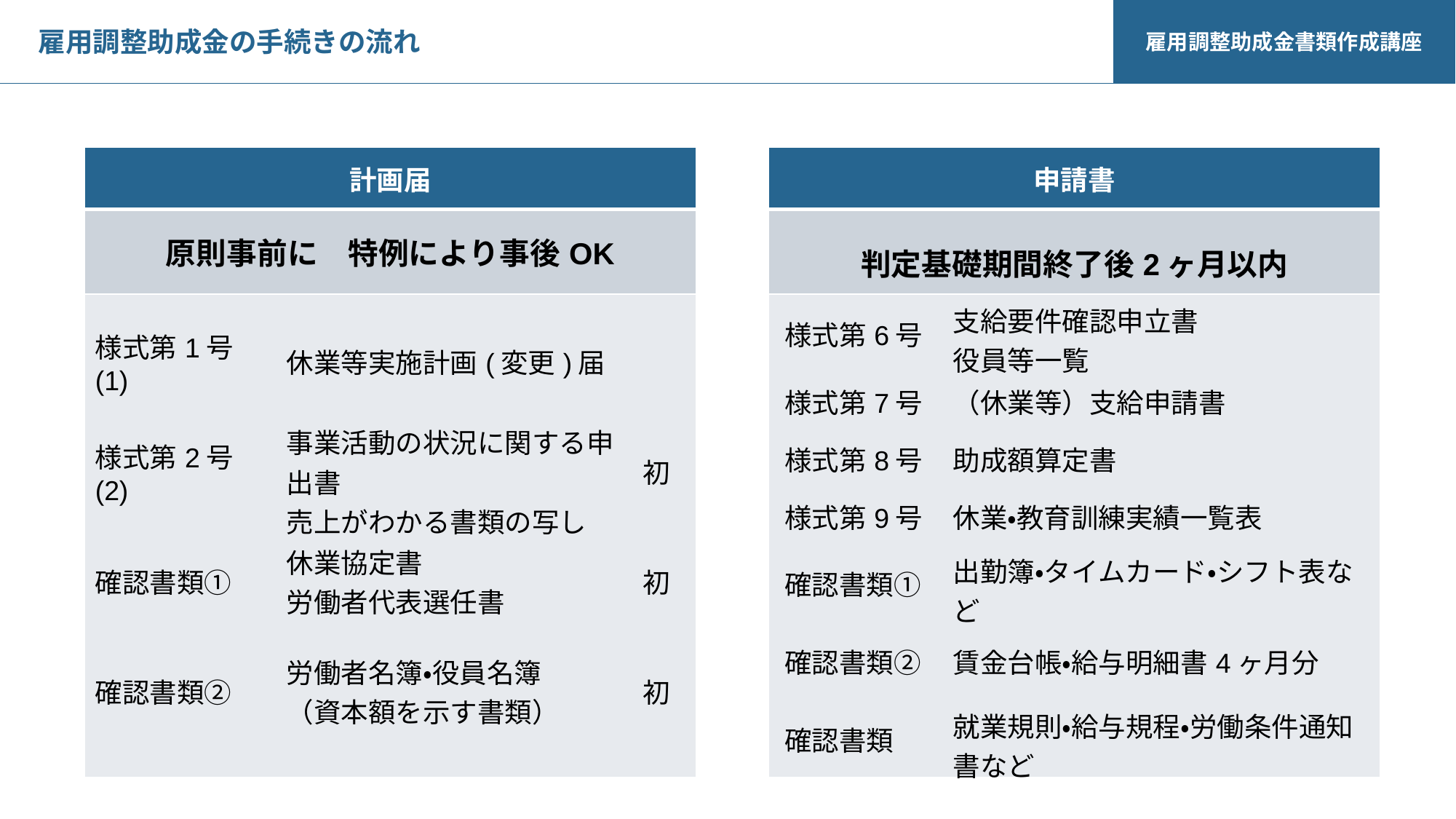

雇用調整助成金書類作成講座
雇用調整助成金の手続きの流れ
| 計画届 |  | 申請書 |
| --- | --- | --- |
| 原則事前に　特例により事後OK |  | 判定基礎期間終了後2ヶ月以内 |
|  |  |  |
| 様式第6号 | 支給要件確認申立書 役員等一覧 |
| --- | --- |
| 様式第7号 | （休業等）支給申請書 |
| 様式第8号 | 助成額算定書 |
| 様式第9号 | 休業・教育訓練実績一覧表 |
| 確認書類① | 出勤簿・タイムカード・シフト表など |
| 確認書類② | 賃金台帳・給与明細書4ヶ月分 |
| 確認書類 | 就業規則・給与規程・労働条件通知書など |
| 様式第1号(1) | 休業等実施計画(変更)届 |  |
| --- | --- | --- |
| 様式第2号(2) | 事業活動の状況に関する申出書 売上がわかる書類の写し | 初 |
| 確認書類① | 休業協定書 労働者代表選任書 | 初 |
| 確認書類② | 労働者名簿・役員名簿 （資本額を示す書類） | 初 |